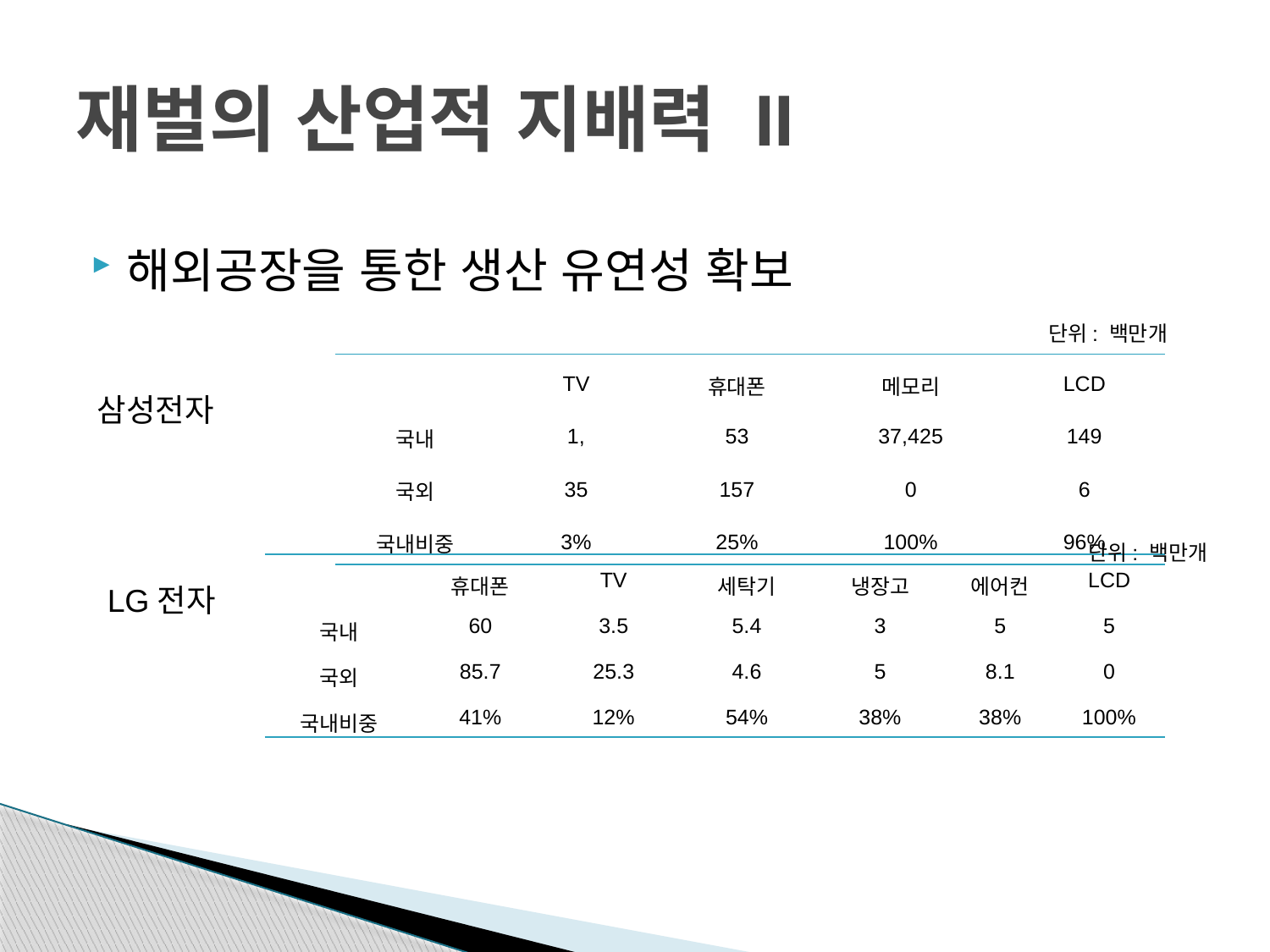

# 재벌의 산업적 지배력 II
해외공장을 통한 생산 유연성 확보

단위: 백만개
|  | TV | 휴대폰 | 메모리 | LCD |
| --- | --- | --- | --- | --- |
| 국내 | 1, | 53 | 37,425 | 149 |
| 국외 | 35 | 157 | 0 | 6 |
| 국내비중 | 3% | 25% | 100% | 96% |
삼성전자
단위: 백만개
|  | 휴대폰 | TV | 세탁기 | 냉장고 | 에어컨 | LCD |
| --- | --- | --- | --- | --- | --- | --- |
| 국내 | 60 | 3.5 | 5.4 | 3 | 5 | 5 |
| 국외 | 85.7 | 25.3 | 4.6 | 5 | 8.1 | 0 |
| 국내비중 | 41% | 12% | 54% | 38% | 38% | 100% |
LG전자